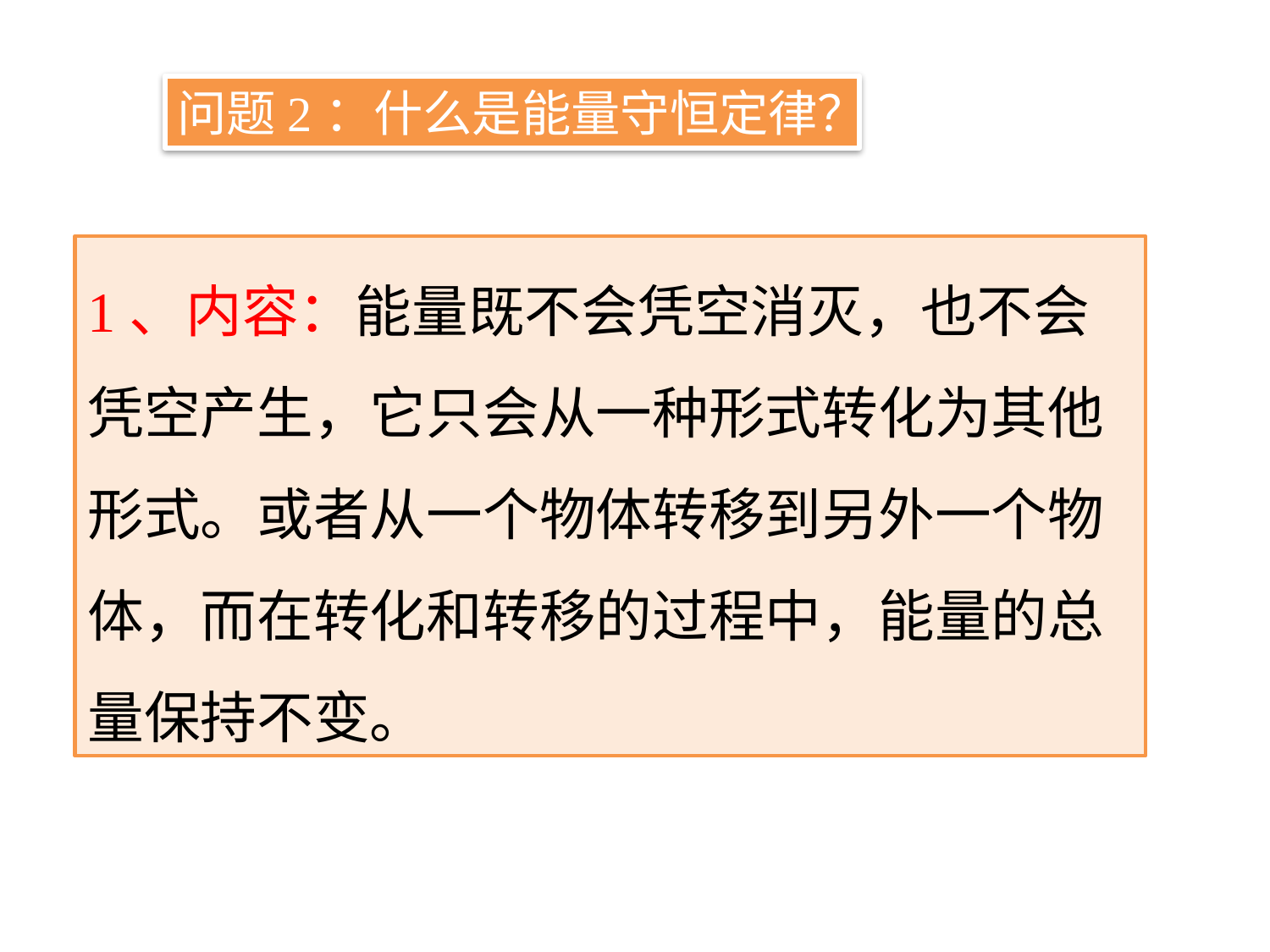

问题2：什么是能量守恒定律？
1、内容：能量既不会凭空消灭，也不会凭空产生，它只会从一种形式转化为其他形式。或者从一个物体转移到另外一个物体，而在转化和转移的过程中，能量的总量保持不变。